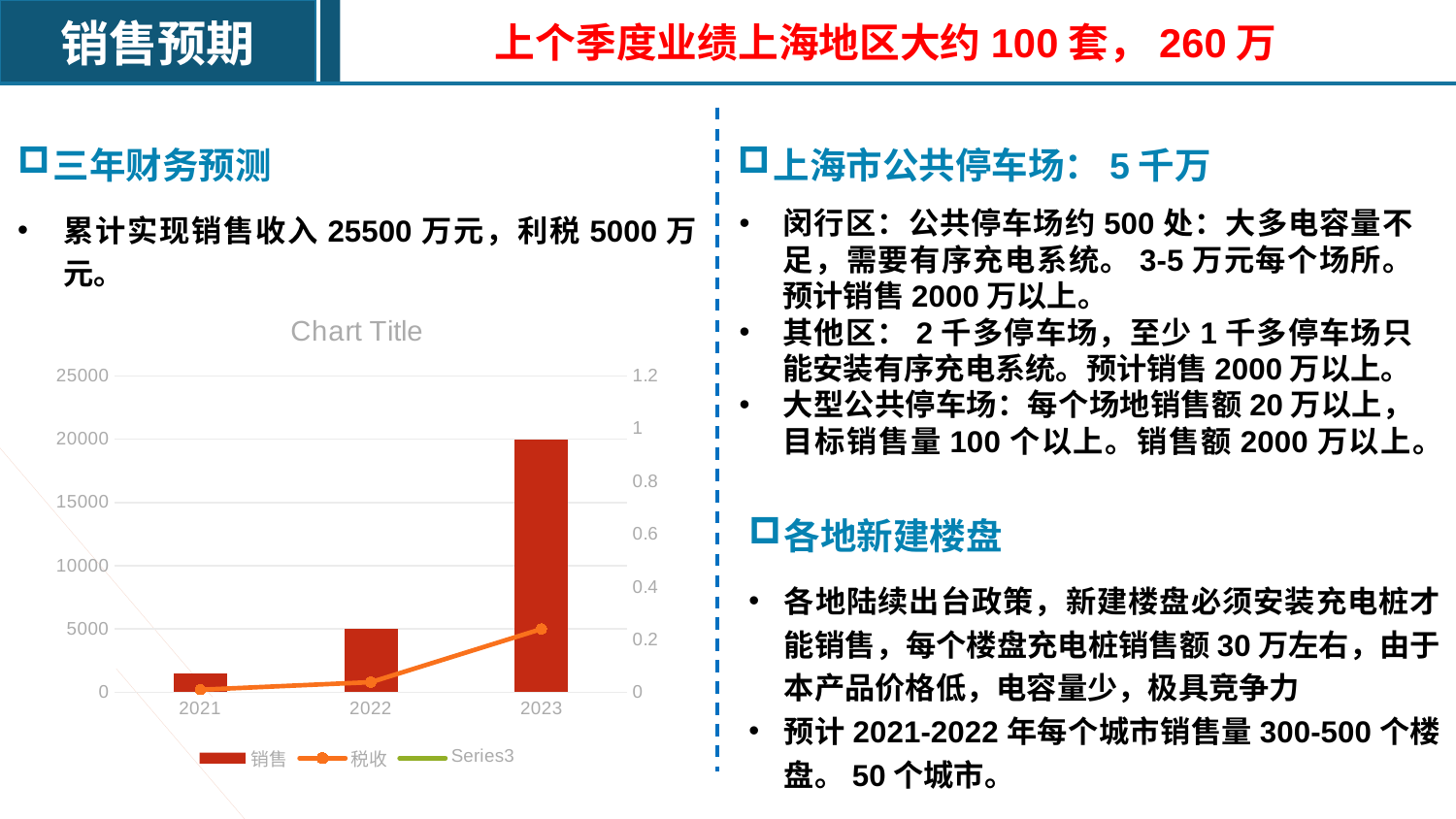

销售预期

 上个季度业绩上海地区大约100套，260万

三年财务预测
累计实现销售收入25500万元，利税5000万元。

上海市公共停车场：5千万
闵行区：公共停车场约500处：大多电容量不足，需要有序充电系统。3-5万元每个场所。 预计销售2000万以上。
其他区：2千多停车场，至少1千多停车场只能安装有序充电系统。预计销售2000万以上。
大型公共停车场：每个场地销售额20万以上，目标销售量100个以上。销售额2000万以上。

[unsupported chart]

各地新建楼盘
各地陆续出台政策，新建楼盘必须安装充电桩才能销售，每个楼盘充电桩销售额30万左右，由于本产品价格低，电容量少，极具竞争力
预计2021-2022年每个城市销售量300-500个楼盘。50个城市。